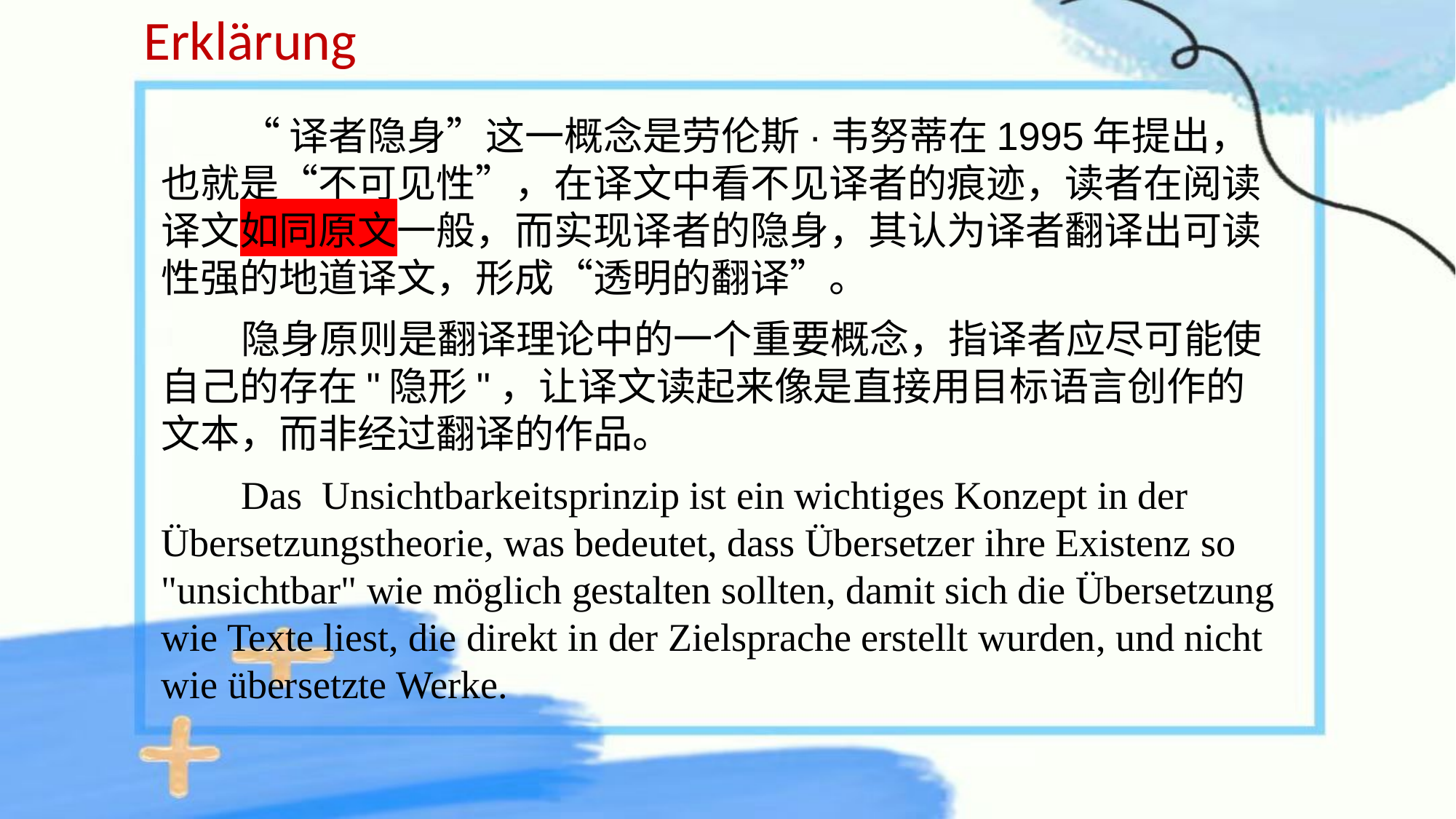

# Erklärung
“译者隐身”这一概念是劳伦斯·韦努蒂在1995年提出，也就是“不可见性”，在译文中看不见译者的痕迹，读者在阅读译文如同原文一般，而实现译者的隐身，其认为译者翻译出可读性强的地道译文，形成“透明的翻译”。
隐身原则是翻译理论中的一个重要概念，指译者应尽可能使自己的存在"隐形"，让译文读起来像是直接用目标语言创作的文本，而非经过翻译的作品。
Das  Unsichtbarkeitsprinzip ist ein wichtiges Konzept in der Übersetzungstheorie, was bedeutet, dass Übersetzer ihre Existenz so "unsichtbar" wie möglich gestalten sollten, damit sich die Übersetzung wie Texte liest, die direkt in der Zielsprache erstellt wurden, und nicht wie übersetzte Werke.